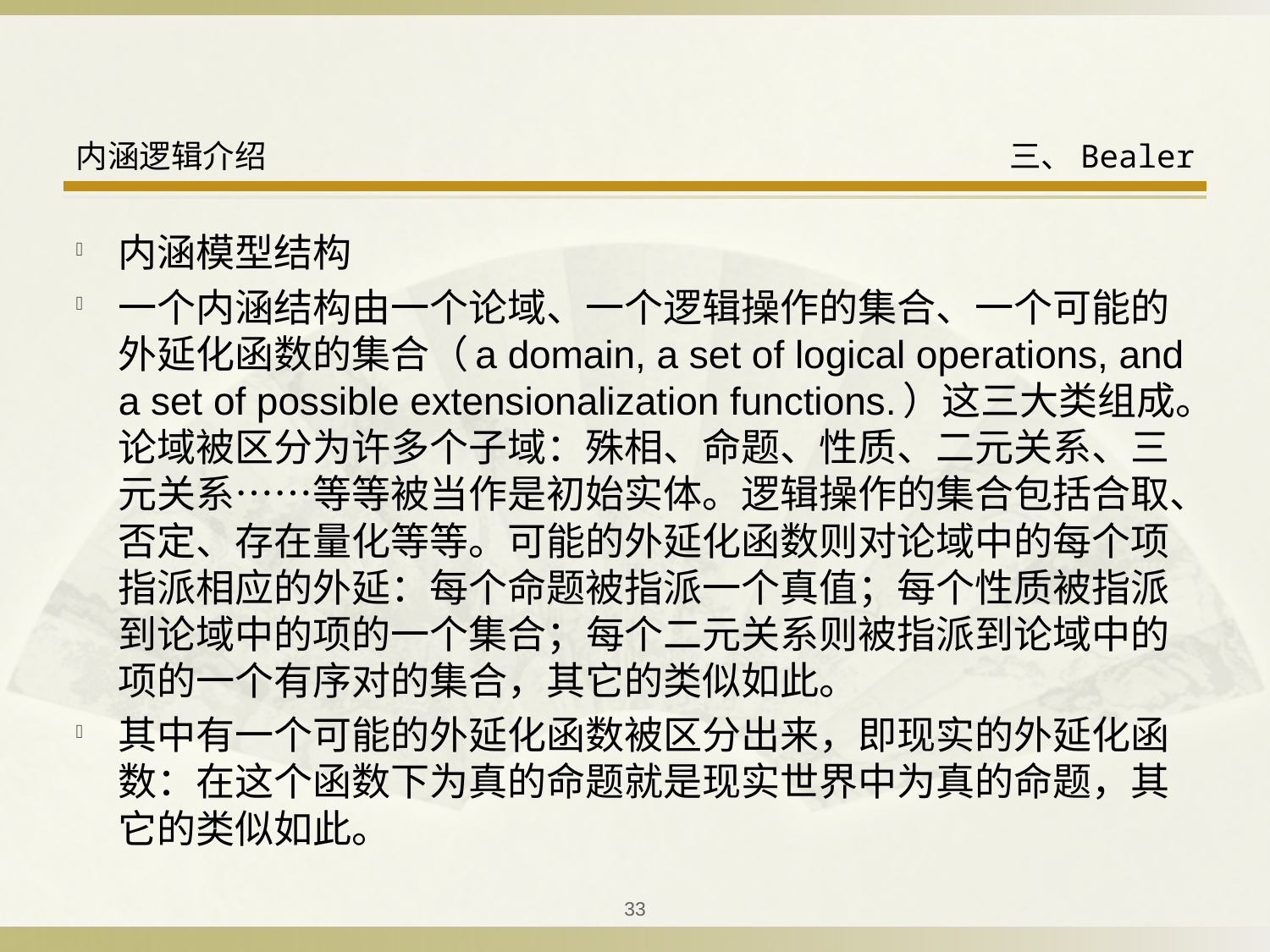

内涵模型结构
一个内涵结构由一个论域、一个逻辑操作的集合、一个可能的外延化函数的集合（a domain, a set of logical operations, and a set of possible extensionalization functions.）这三大类组成。论域被区分为许多个子域：殊相、命题、性质、二元关系、三元关系……等等被当作是初始实体。逻辑操作的集合包括合取、否定、存在量化等等。可能的外延化函数则对论域中的每个项指派相应的外延：每个命题被指派一个真值；每个性质被指派到论域中的项的一个集合；每个二元关系则被指派到论域中的项的一个有序对的集合，其它的类似如此。
其中有一个可能的外延化函数被区分出来，即现实的外延化函数：在这个函数下为真的命题就是现实世界中为真的命题，其它的类似如此。

33